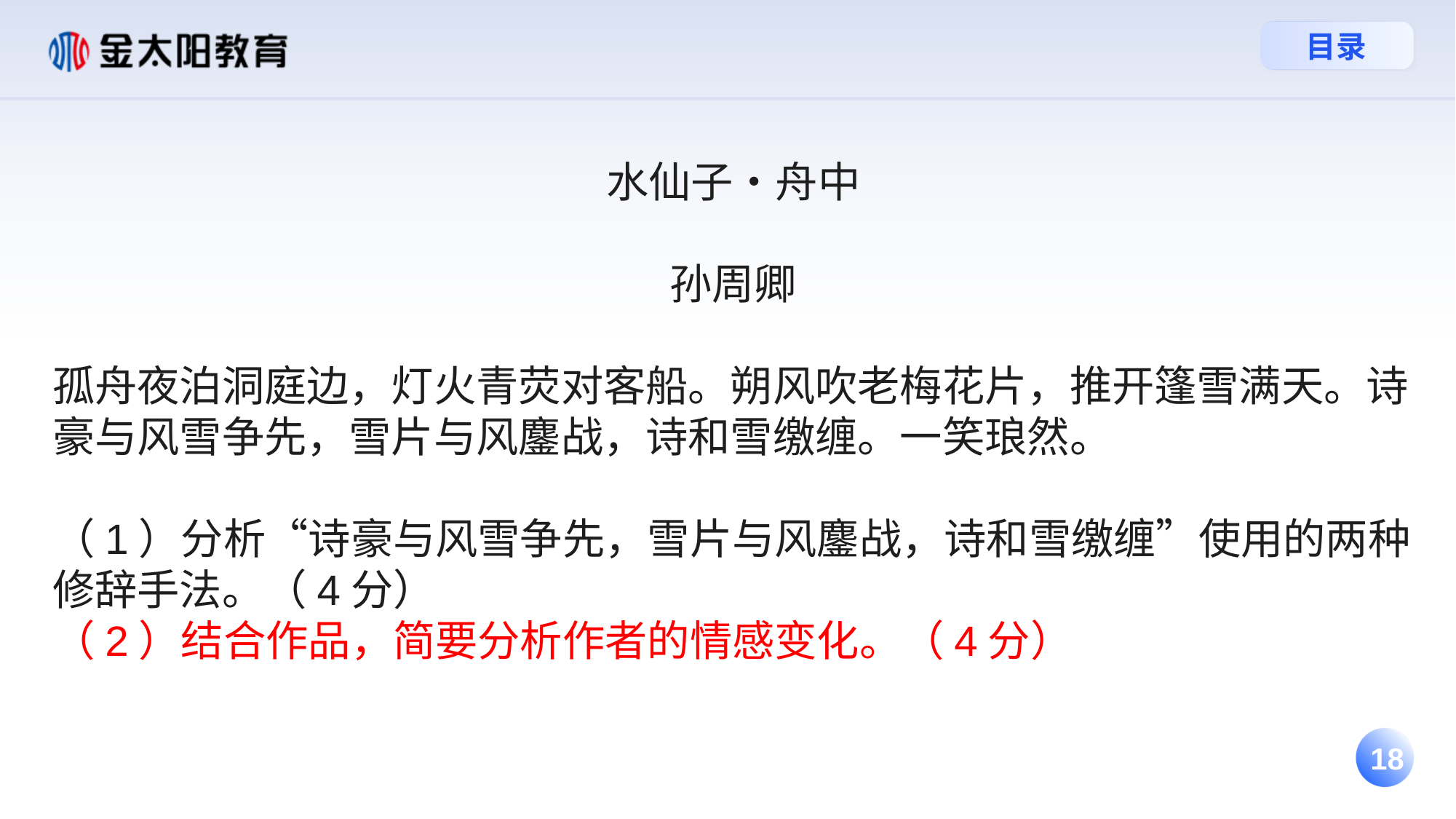

水仙子•舟中

孙周卿

孤舟夜泊洞庭边，灯火青荧对客船。朔风吹老梅花片，推开篷雪满天。诗豪与风雪争先，雪片与风鏖战，诗和雪缴缠。一笑琅然。

（1）分析“诗豪与风雪争先，雪片与风鏖战，诗和雪缴缠”使用的两种修辞手法。（4分）
（2）结合作品，简要分析作者的情感变化。（4分）